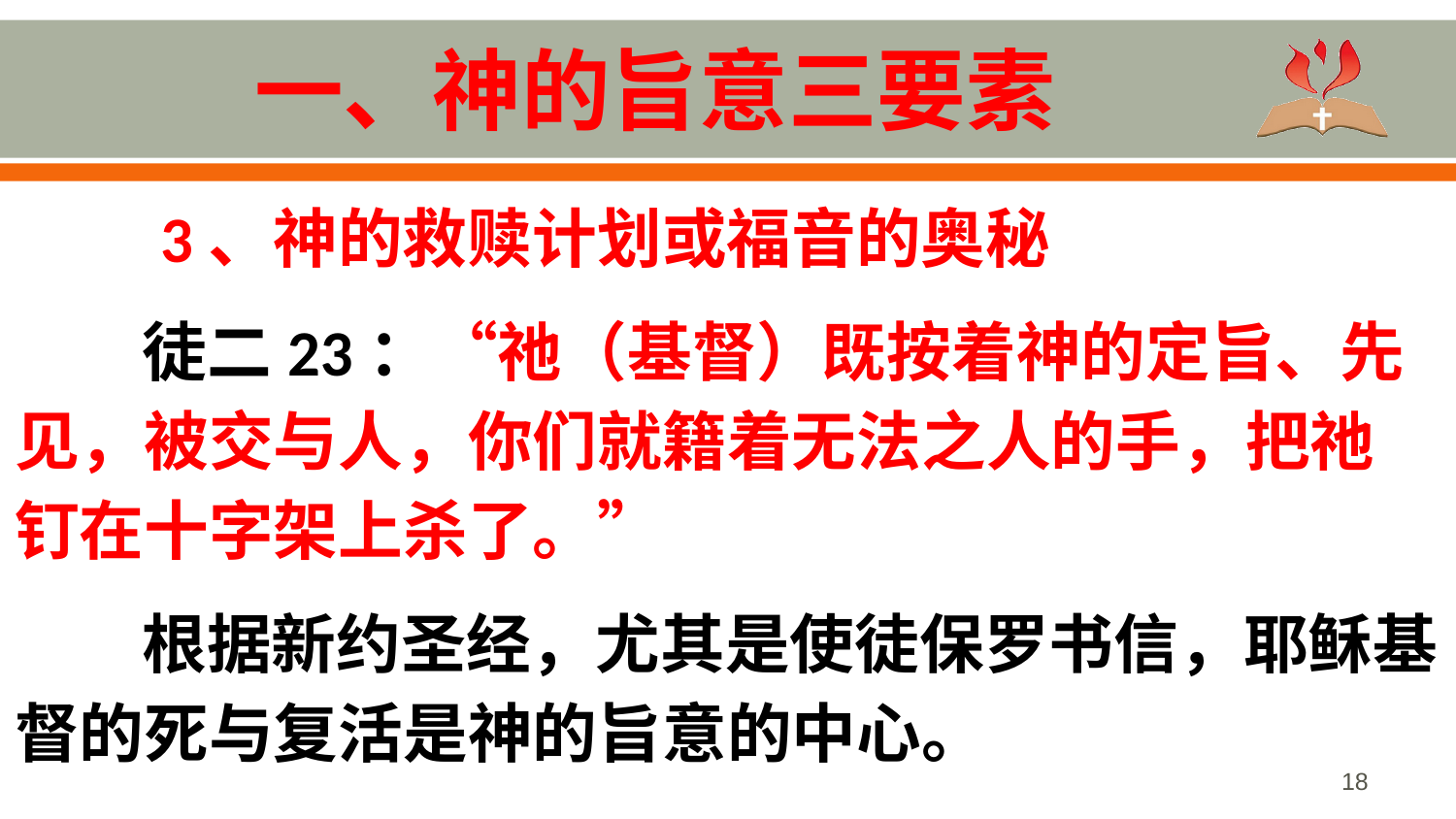

# 一、神的旨意三要素
	3、神的救赎计划或福音的奥秘
徒二23：“祂（基督）既按着神的定旨、先见，被交与人，你们就籍着无法之人的手，把祂钉在十字架上杀了。”
根据新约圣经，尤其是使徒保罗书信，耶稣基督的死与复活是神的旨意的中心。

18